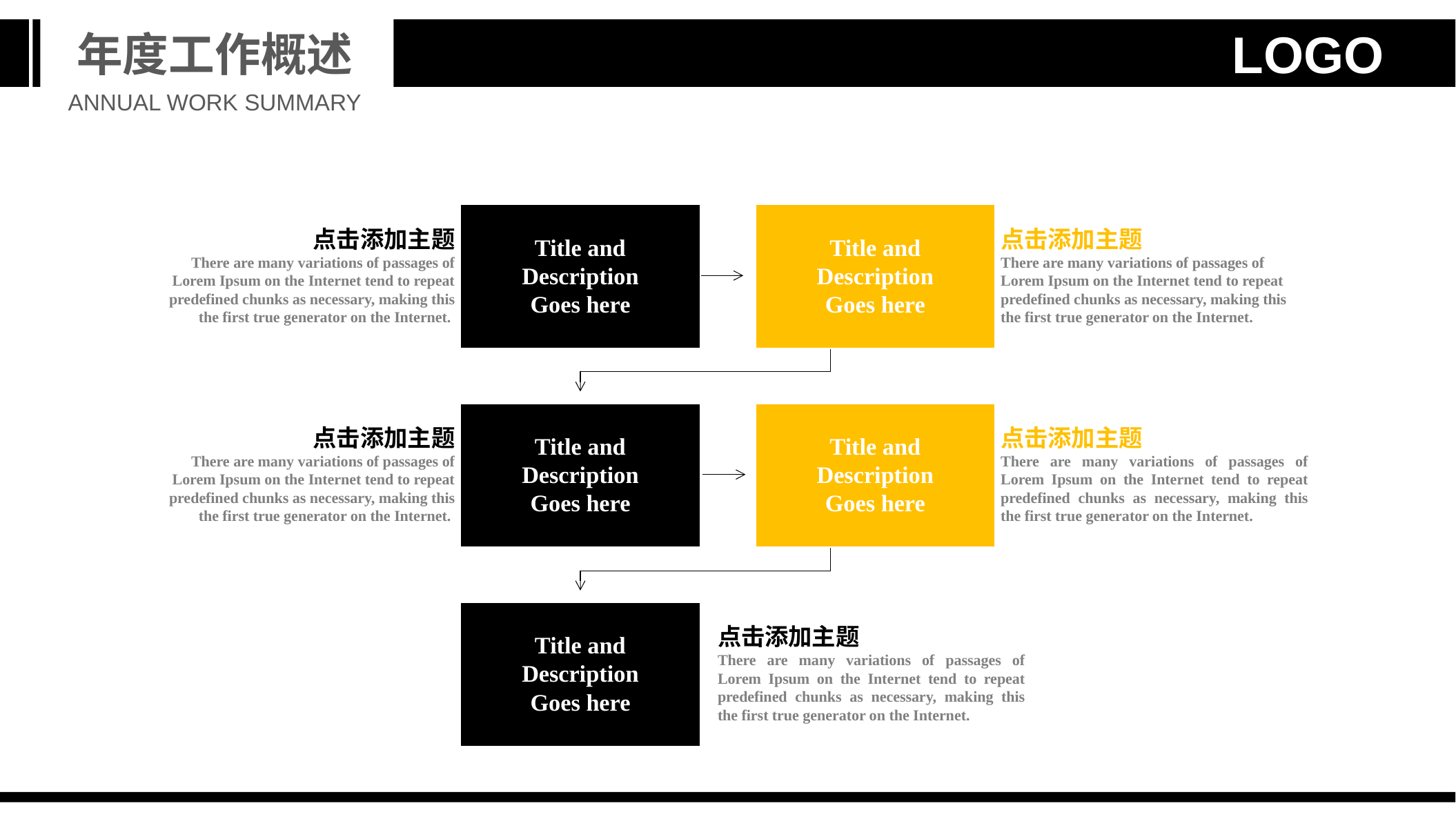

年度工作概述
LOGO
ANNUAL WORK SUMMARY

点击添加主题
There are many variations of passages of Lorem Ipsum on the Internet tend to repeat predefined chunks as necessary, making this the first true generator on the Internet.
点击添加主题
There are many variations of passages of Lorem Ipsum on the Internet tend to repeat predefined chunks as necessary, making this the first true generator on the Internet.
Title and Description
Goes here
Title and Description
Goes here

点击添加主题
There are many variations of passages of Lorem Ipsum on the Internet tend to repeat predefined chunks as necessary, making this the first true generator on the Internet.
点击添加主题
There are many variations of passages of Lorem Ipsum on the Internet tend to repeat predefined chunks as necessary, making this the first true generator on the Internet.
Title and Description
Goes here
Title and Description
Goes here

点击添加主题
There are many variations of passages of Lorem Ipsum on the Internet tend to repeat predefined chunks as necessary, making this the first true generator on the Internet.
Title and Description
Goes here